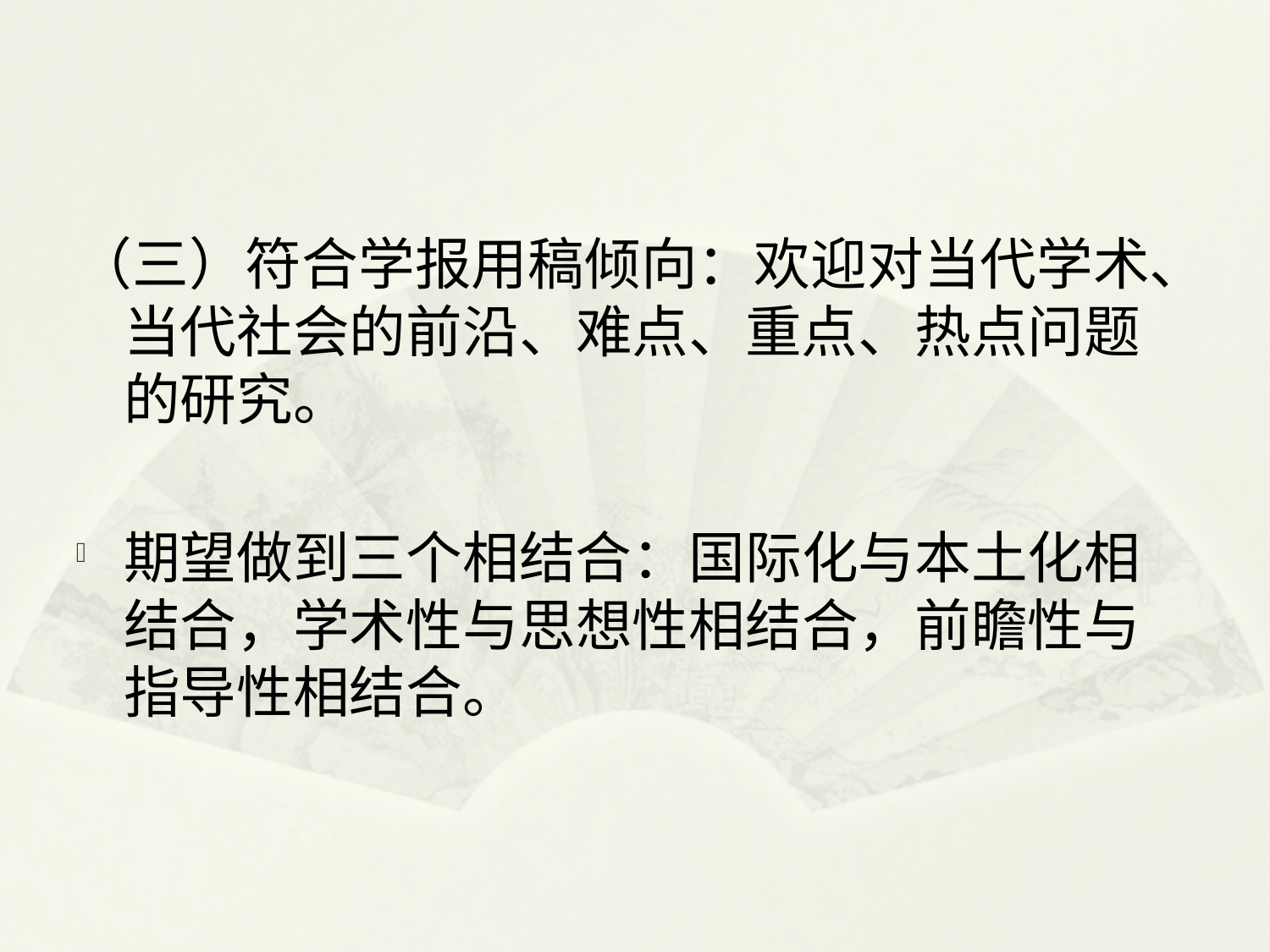

（三）符合学报用稿倾向：欢迎对当代学术、当代社会的前沿、难点、重点、热点问题的研究。

期望做到三个相结合：国际化与本土化相结合，学术性与思想性相结合，前瞻性与指导性相结合。